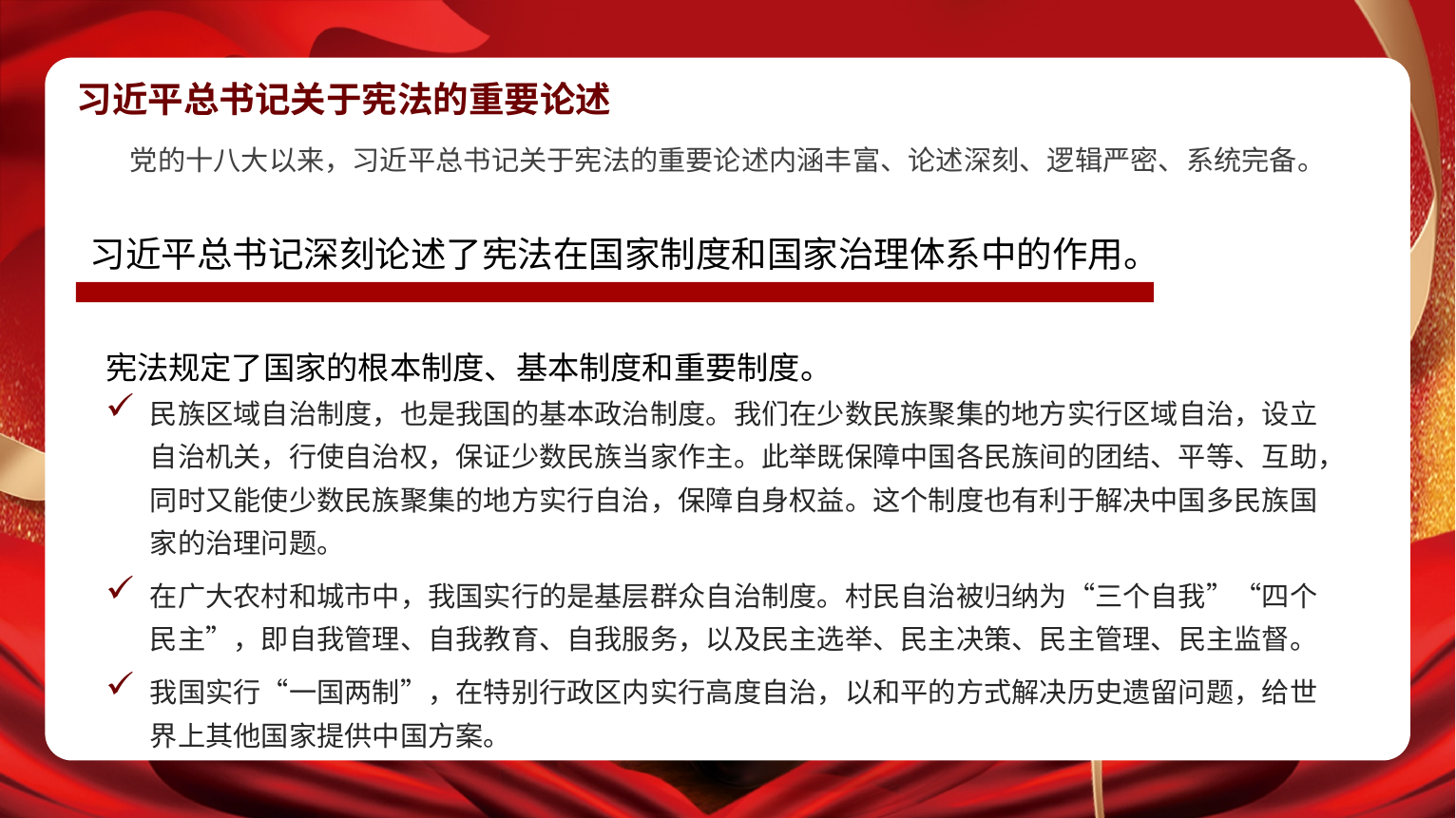

习近平总书记关于宪法的重要论述
党的十八大以来，习近平总书记关于宪法的重要论述内涵丰富、论述深刻、逻辑严密、系统完备。
习近平总书记深刻论述了宪法在国家制度和国家治理体系中的作用。

宪法规定了国家的根本制度、基本制度和重要制度。
民族区域自治制度，也是我国的基本政治制度。我们在少数民族聚集的地方实行区域自治，设立自治机关，行使自治权，保证少数民族当家作主。此举既保障中国各民族间的团结、平等、互助，同时又能使少数民族聚集的地方实行自治，保障自身权益。这个制度也有利于解决中国多民族国家的治理问题。
在广大农村和城市中，我国实行的是基层群众自治制度。村民自治被归纳为“三个自我”“四个民主”，即自我管理、自我教育、自我服务，以及民主选举、民主决策、民主管理、民主监督。
我国实行“一国两制”，在特别行政区内实行高度自治，以和平的方式解决历史遗留问题，给世界上其他国家提供中国方案。